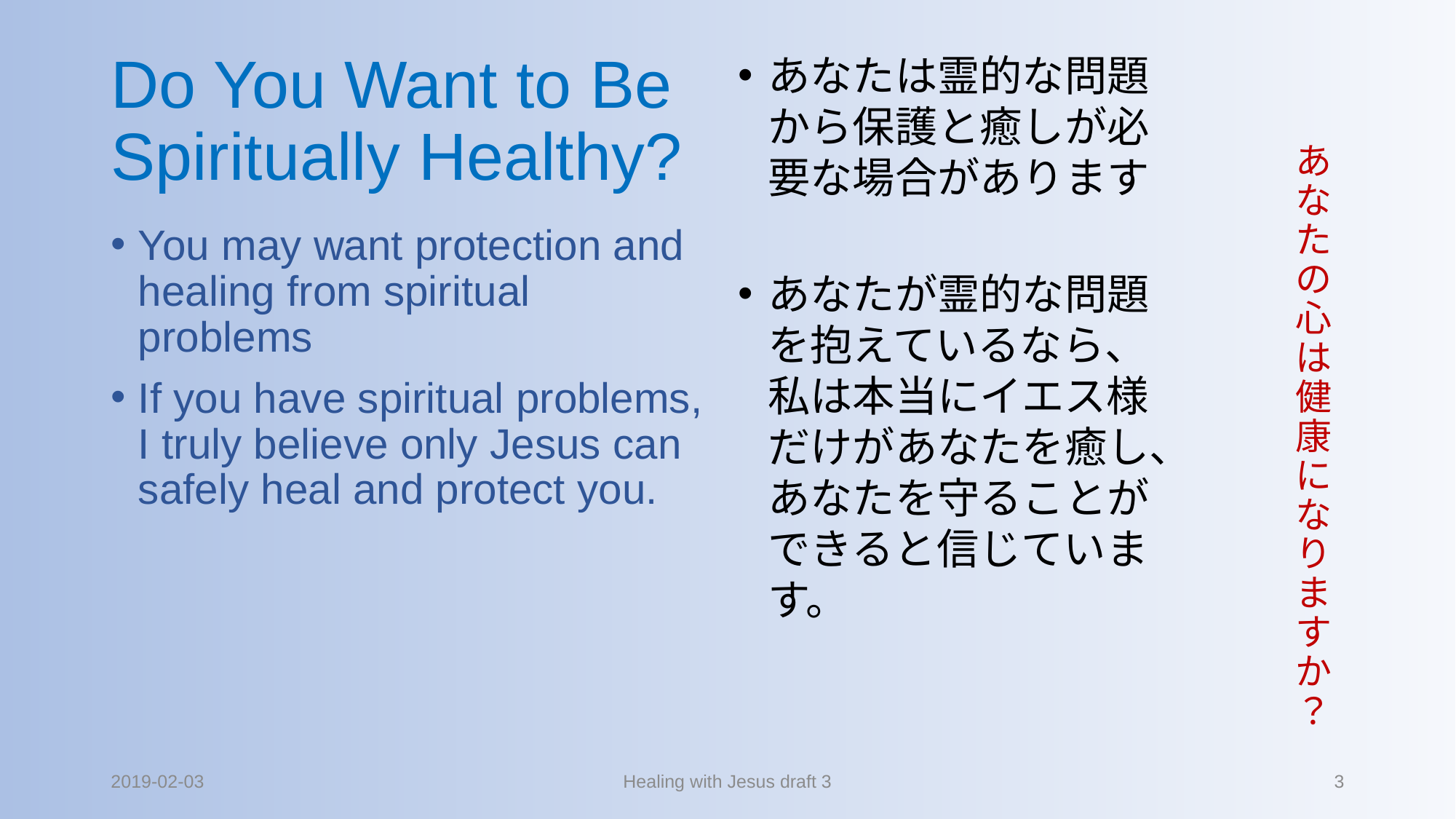

# Do You Want to Be Spiritually Healthy?
あなたは霊的な問題から保護と癒しが必要な場合があります
あなたが霊的な問題を抱えているなら、私は本当にイエス様だけがあなたを癒し、あなたを守ることができると信じています。
あなたの心は健康になりますか？
You may want protection and healing from spiritual problems
If you have spiritual problems, I truly believe only Jesus can safely heal and protect you.
2019-02-03
Healing with Jesus draft 3
3